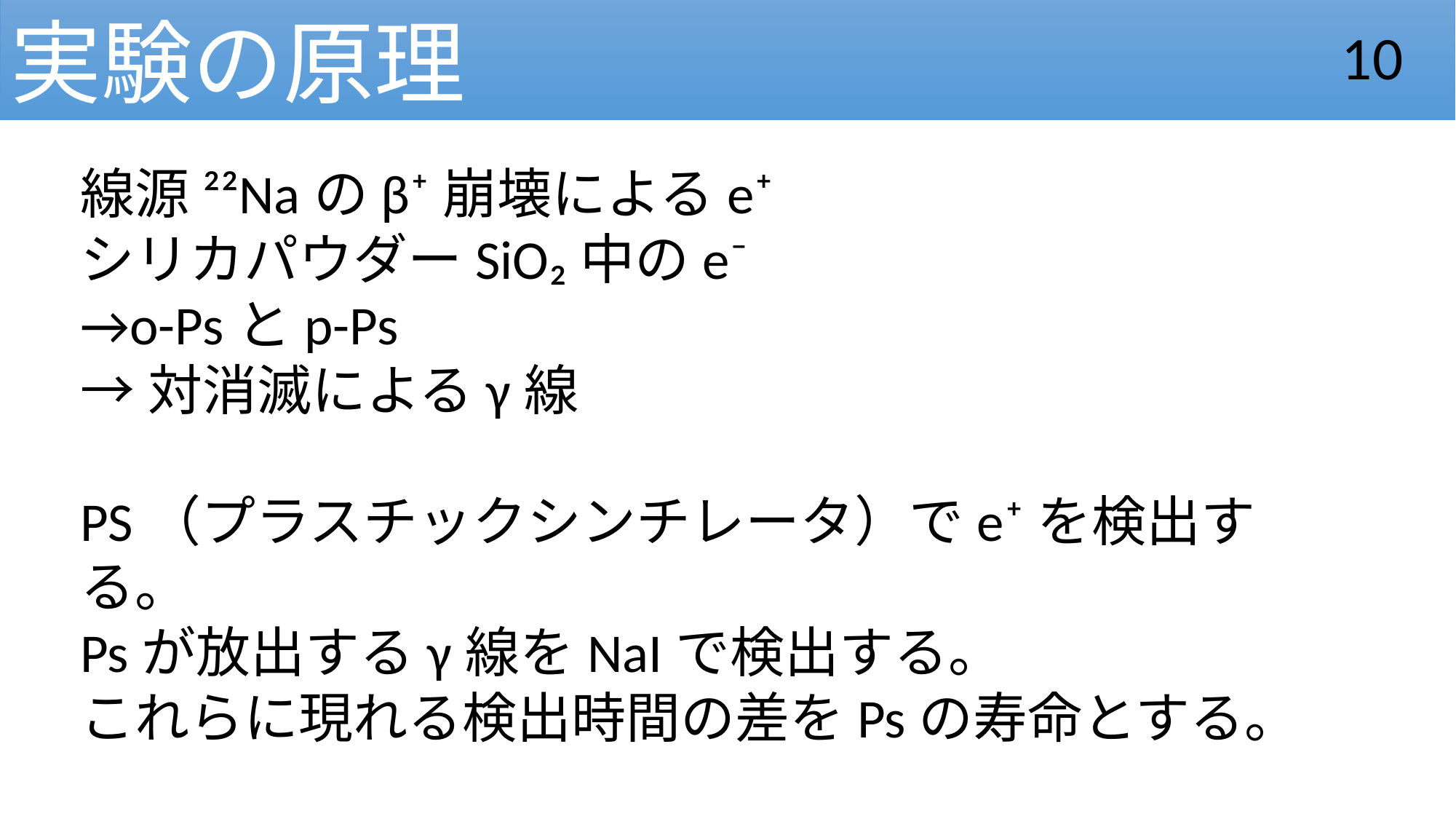

実験の原理
10
線源²²Naのβ⁺崩壊によるe⁺
シリカパウダーSiO₂中のe⁻
→o-Psとp-Ps
→対消滅によるγ線

PS（プラスチックシンチレータ）でe⁺を検出する。
Psが放出するγ線をNaIで検出する。
これらに現れる検出時間の差をPsの寿命とする。